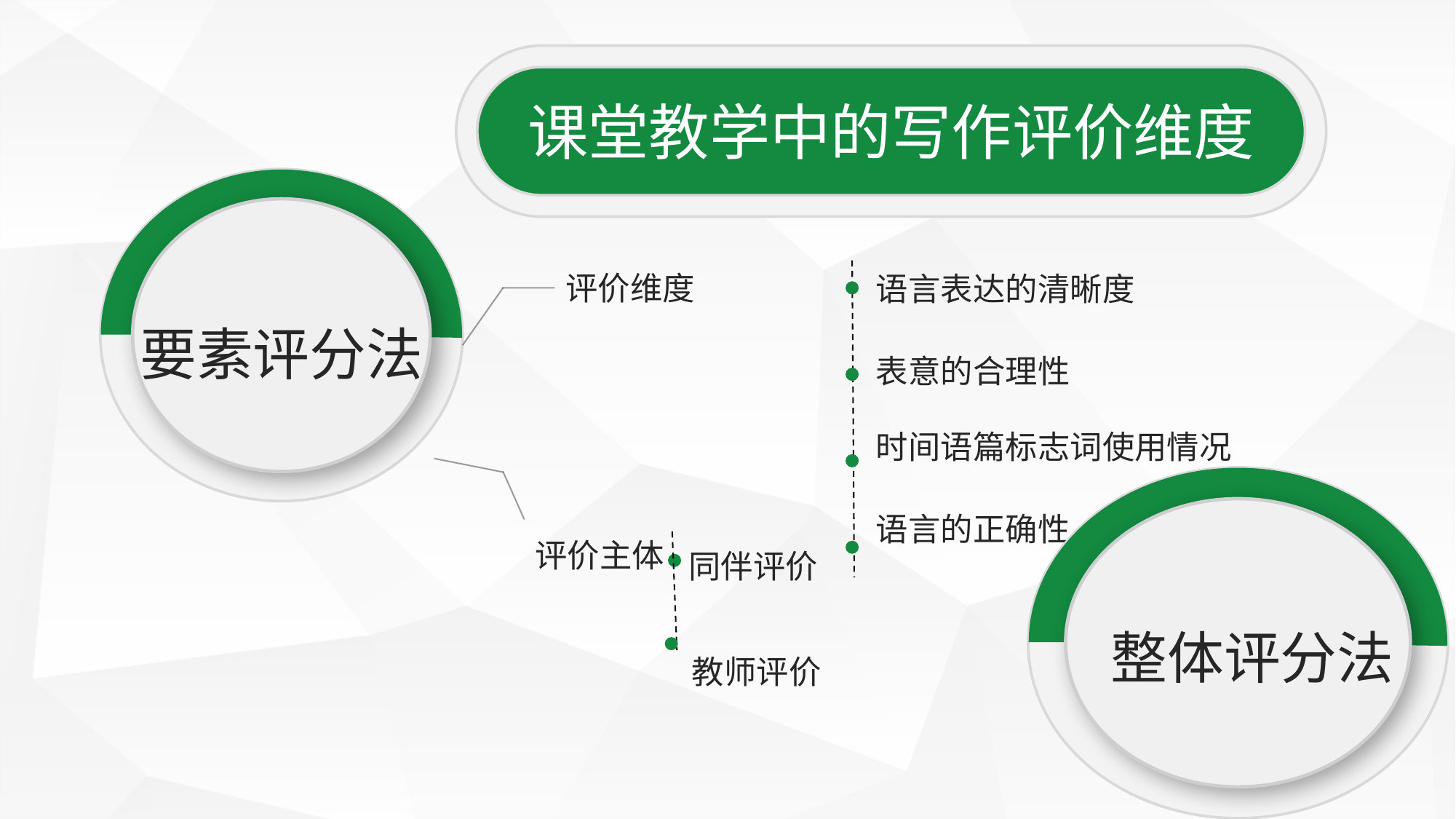

课堂教学中的写作评价维度

评价维度
语言表达的清晰度

要素评分法
表意的合理性

时间语篇标志词使用情况

语言的正确性
评价主体
同伴评价

整体评分法

教师评价